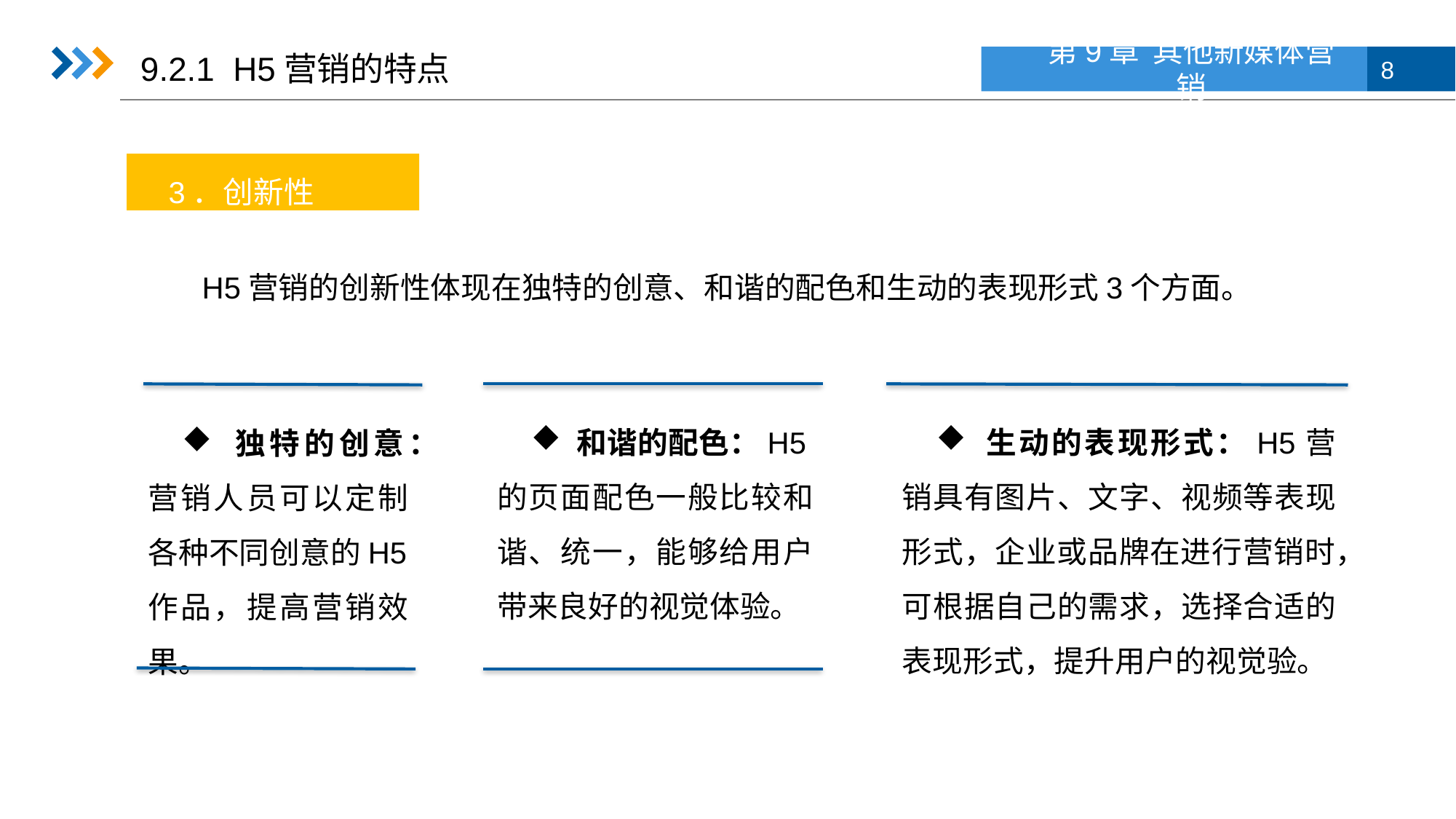

9.2.1  H5营销的特点
3．创新性
H5营销的创新性体现在独特的创意、和谐的配色和生动的表现形式3个方面。
 和谐的配色：H5的页面配色一般比较和谐、统一，能够给用户带来良好的视觉体验。
 生动的表现形式：H5营销具有图片、文字、视频等表现形式，企业或品牌在进行营销时，可根据自己的需求，选择合适的表现形式，提升用户的视觉验。
 独特的创意：营销人员可以定制各种不同创意的H5作品，提高营销效果。